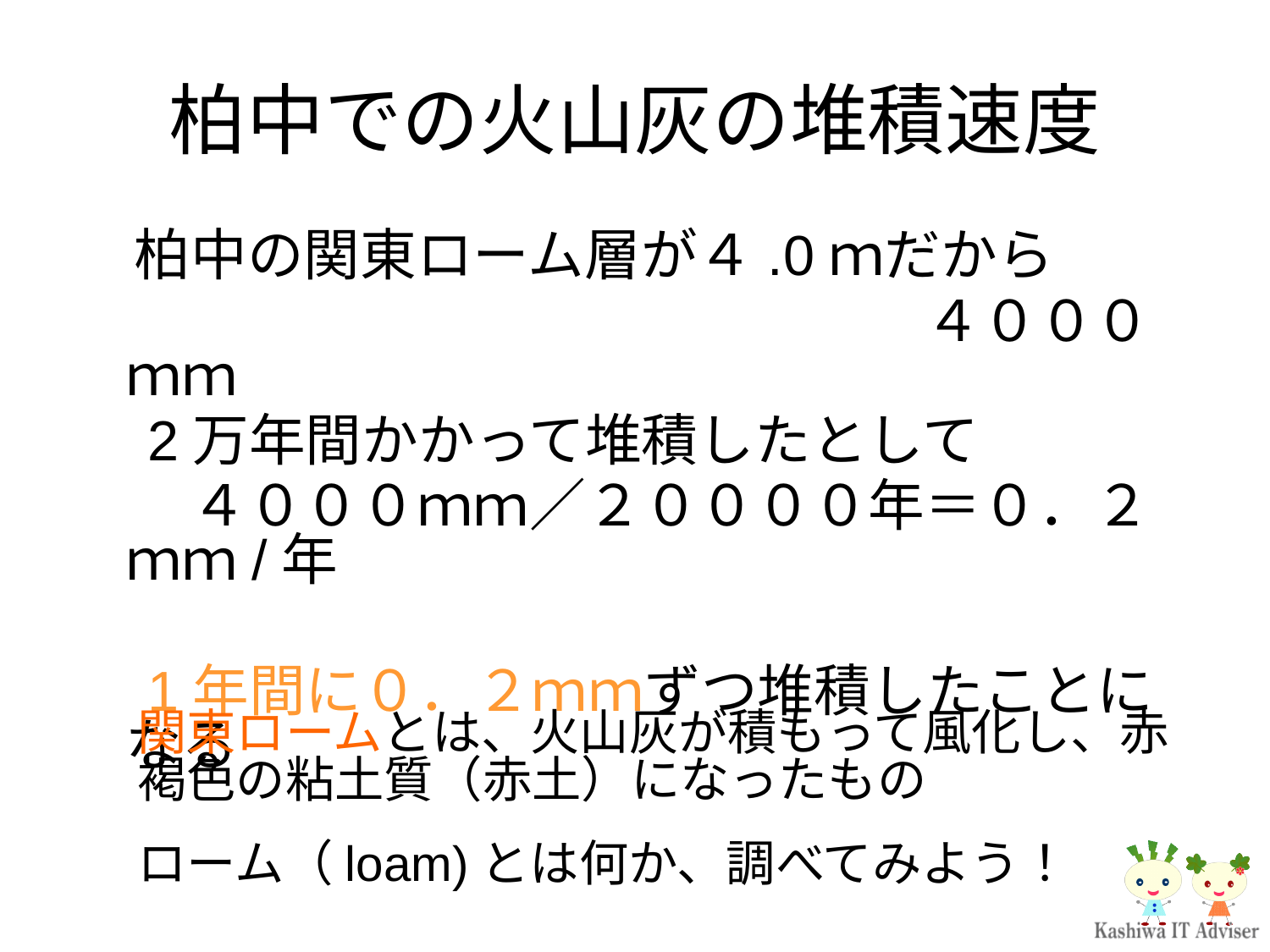

柏中での火山灰の堆積速度
　柏中の関東ローム層が４.0ｍだから
　　　　　　　　　　　　　　　４０００ｍｍ
　2万年間かかって堆積したとして
　　４０００ｍｍ／２００００年＝０．２ｍｍ/年

　1年間に０．２ｍｍずつ堆積したことになる

関東ロームとは、火山灰が積もって風化し、赤褐色の粘土質（赤土）になったもの
ローム（loam)とは何か、調べてみよう！